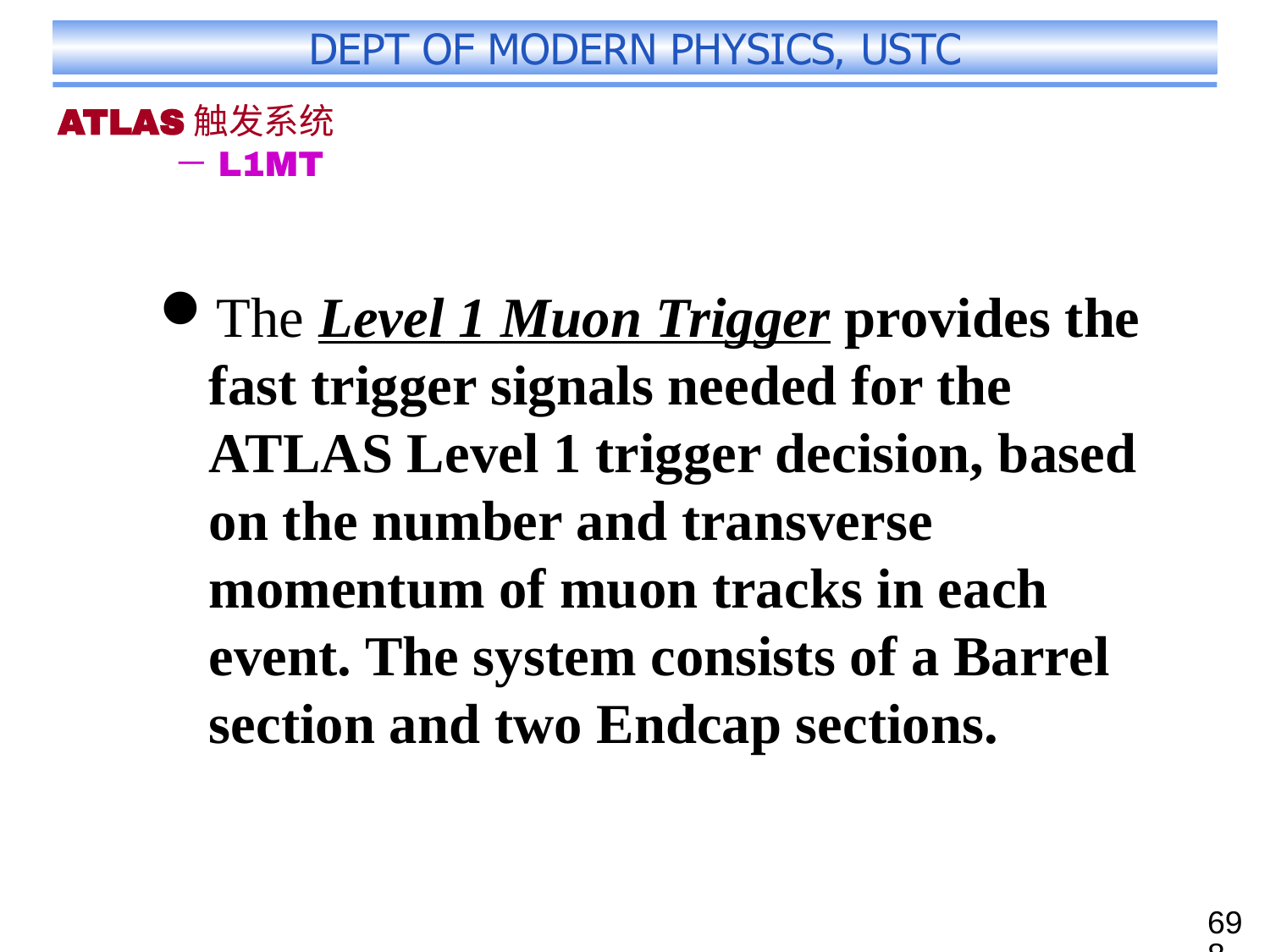

# ATLAS触发系统 －L1MT
The Level 1 Muon Trigger provides the fast trigger signals needed for the ATLAS Level 1 trigger decision, based on the number and transverse momentum of muon tracks in each event. The system consists of a Barrel section and two Endcap sections.
698